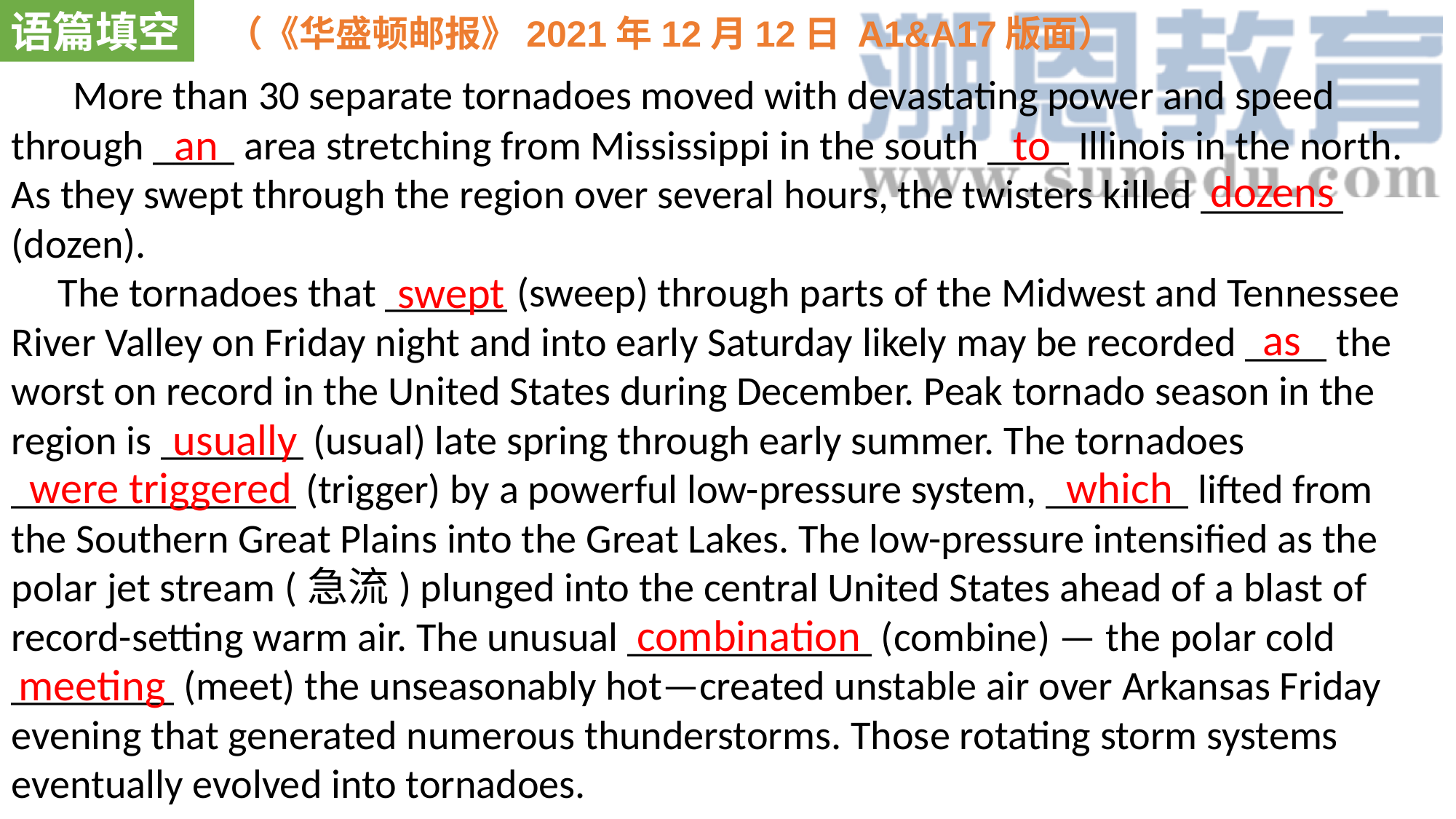

语篇填空
（《华盛顿邮报》2021年12月12日 A1&A17版面）
      More than 30 separate tornadoes moved with devastating power and speed through ____ area stretching from Mississippi in the south ____ Illinois in the north. As they swept through the region over several hours, the twisters killed _______ (dozen).
     The tornadoes that ______ (sweep) through parts of the Midwest and Tennessee River Valley on Friday night and into early Saturday likely may be recorded ____ the worst on record in the United States during December. Peak tornado season in the region is _______ (usual) late spring through early summer. The tornadoes ______________ (trigger) by a powerful low-pressure system, _______ lifted from the Southern Great Plains into the Great Lakes. The low-pressure intensified as the polar jet stream (急流) plunged into the central United States ahead of a blast of record-setting warm air. The unusual ____________ (combine) — the polar cold ________ (meet) the unseasonably hot—created unstable air over Arkansas Friday evening that generated numerous thunderstorms. Those rotating storm systems eventually evolved into tornadoes.
an
to
dozens
swept
as
usually
were triggered
which
combination
meeting